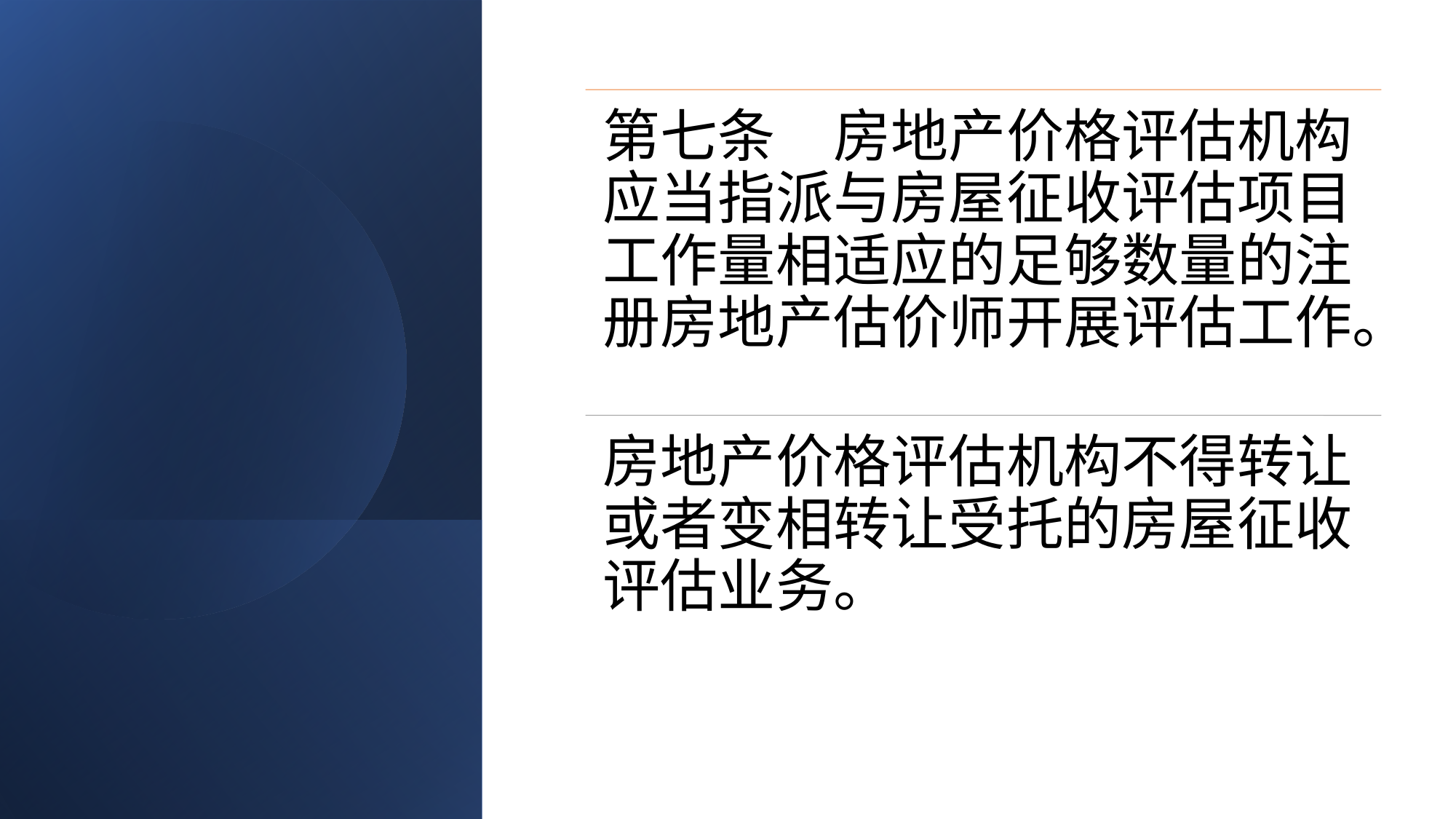

第七条　房地产价格评估机构应当指派与房屋征收评估项目工作量相适应的足够数量的注册房地产估价师开展评估工作。
房地产价格评估机构不得转让或者变相转让受托的房屋征收评估业务。

#